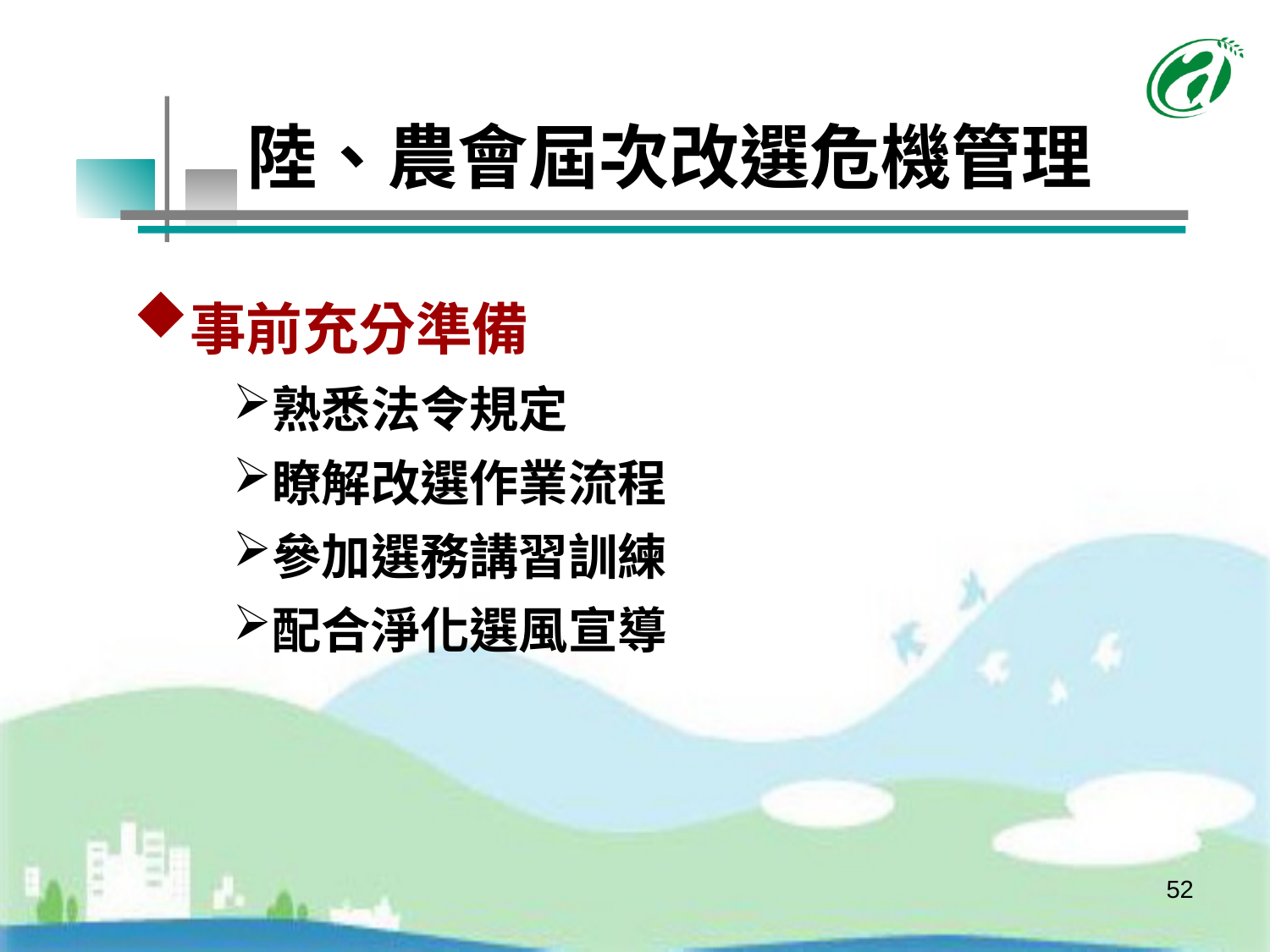

# 陸、農會屆次改選危機管理

事前充分準備
熟悉法令規定
瞭解改選作業流程
參加選務講習訓練
配合淨化選風宣導

52